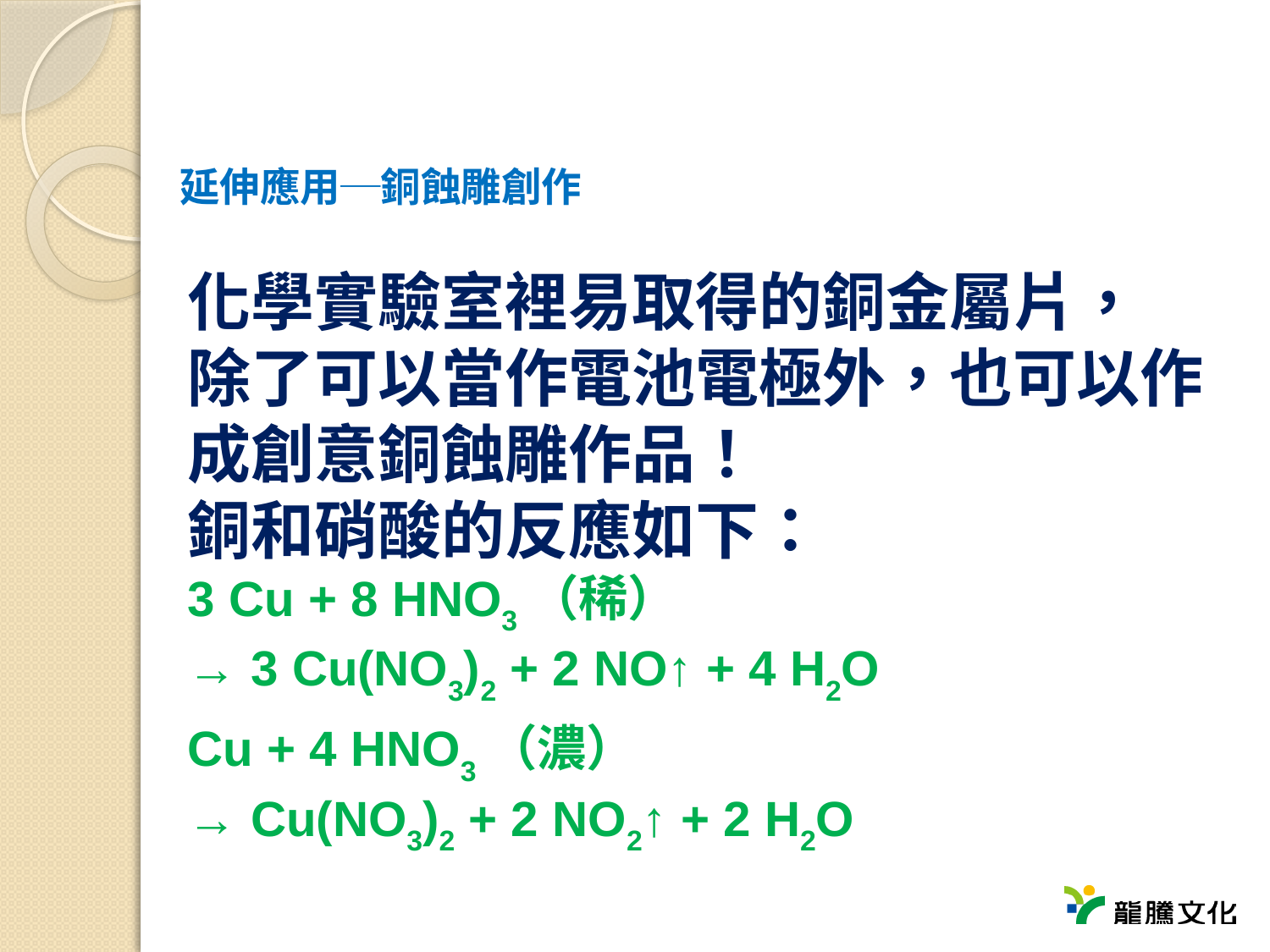

# 延伸應用─銅蝕雕創作
化學實驗室裡易取得的銅金屬片，
除了可以當作電池電極外，也可以作成創意銅蝕雕作品！
銅和硝酸的反應如下：
3 Cu + 8 HNO3（稀）
→ 3 Cu(NO3)2 + 2 NO↑ + 4 H2O
Cu + 4 HNO3（濃）
→ Cu(NO3)2 + 2 NO2↑ + 2 H2O